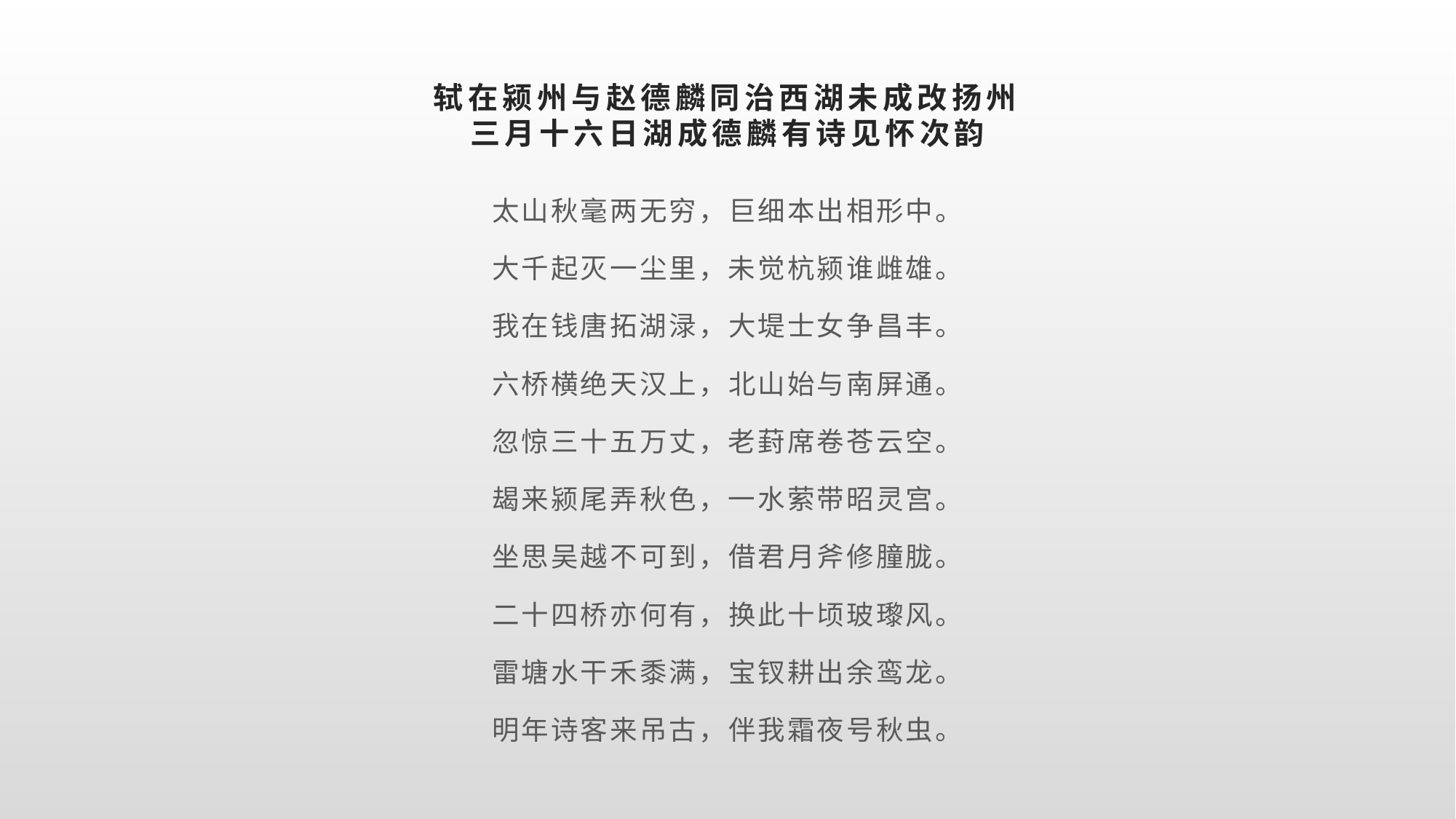

# 轼在颍州与赵德麟同治西湖未成改扬州 三月十六日湖成德麟有诗见怀次韵
太山秋毫两无穷，巨细本出相形中。
大千起灭一尘里，未觉杭颍谁雌雄。
我在钱唐拓湖渌，大堤士女争昌丰。
六桥横绝天汉上，北山始与南屏通。
忽惊三十五万丈，老葑席卷苍云空。
朅来颍尾弄秋色，一水萦带昭灵宫。
坐思吴越不可到，借君月斧修朣胧。
二十四桥亦何有，换此十顷玻瓈风。
雷塘水干禾黍满，宝钗耕出余鸾龙。
明年诗客来吊古，伴我霜夜号秋虫。